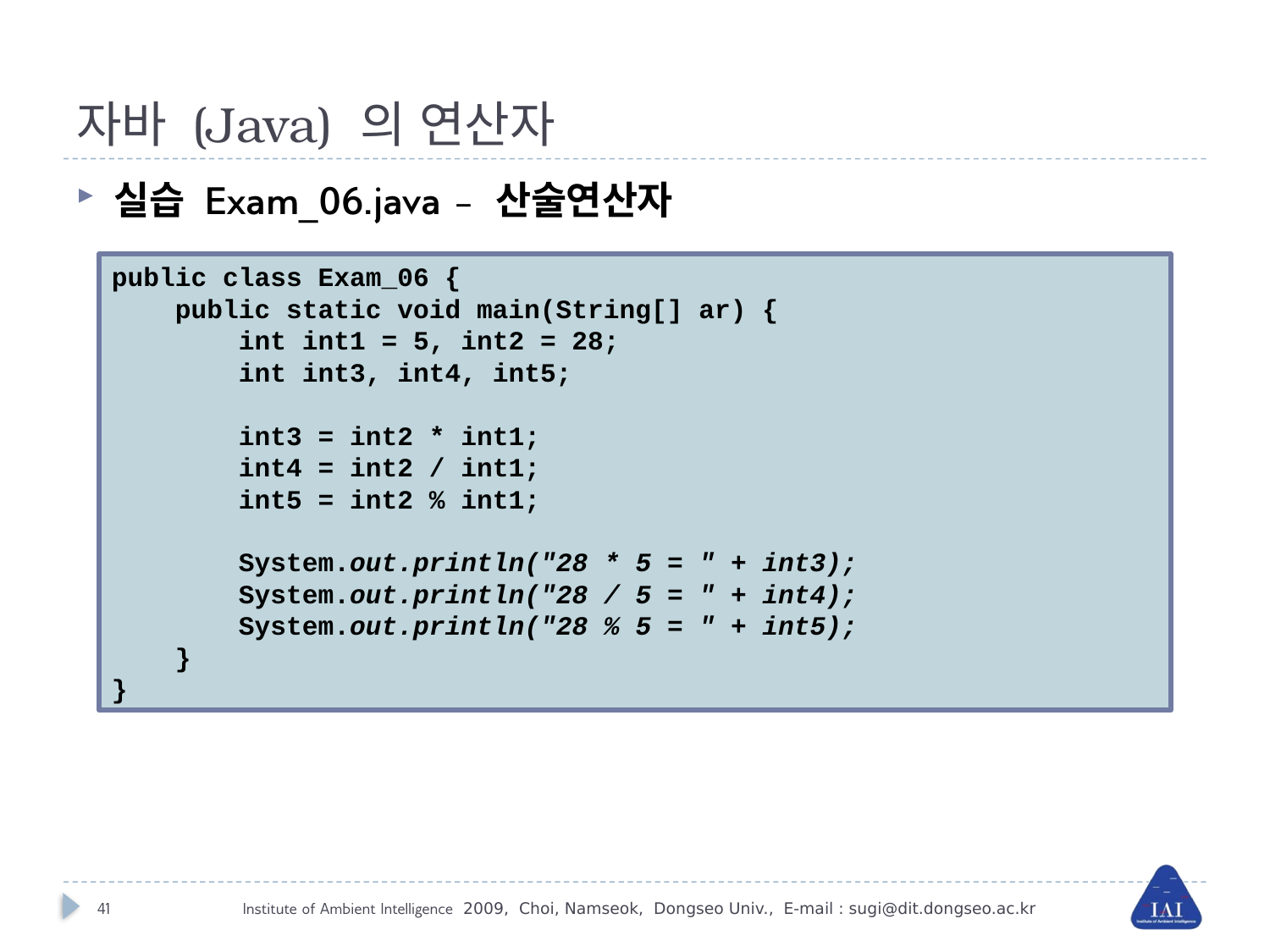

# 자바 (Java) 의 연산자
실습 Exam_06.java – 산술연산자

public class Exam_06 {
public static void main(String[] ar) {
int int1 = 5, int2 = 28;
int int3, int4, int5;

int3 = int2 * int1;
int4 = int2 / int1;
int5 = int2 % int1;

System.out.println("28 * 5 = " + int3);
System.out.println("28 / 5 = " + int4);
System.out.println("28 % 5 = " + int5);
}
}